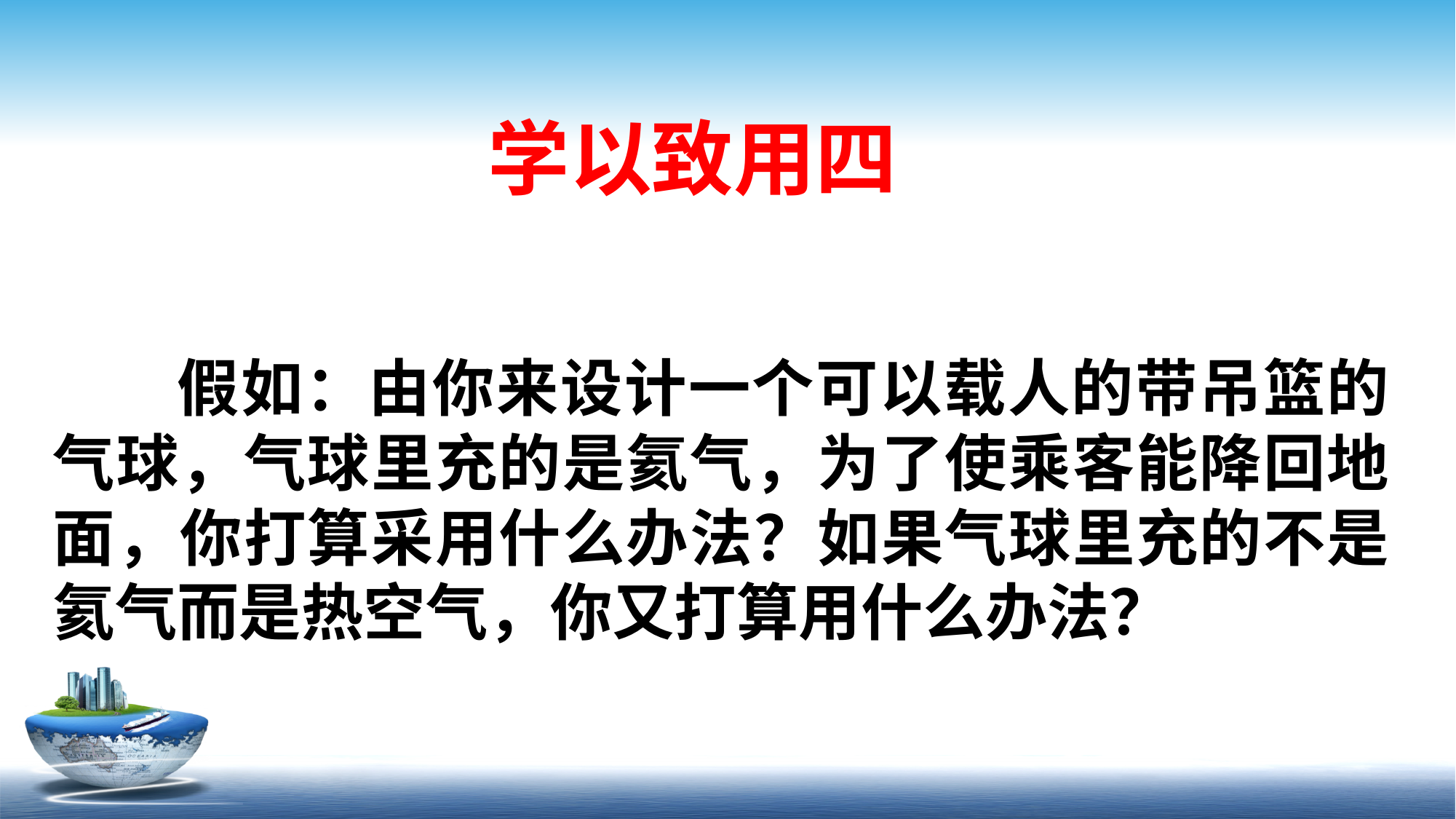

学以致用四
            假如：由你来设计一个可以载人的带吊篮的气球，气球里充的是氦气，为了使乘客能降回地面，你打算采用什么办法？如果气球里充的不是氦气而是热空气，你又打算用什么办法？